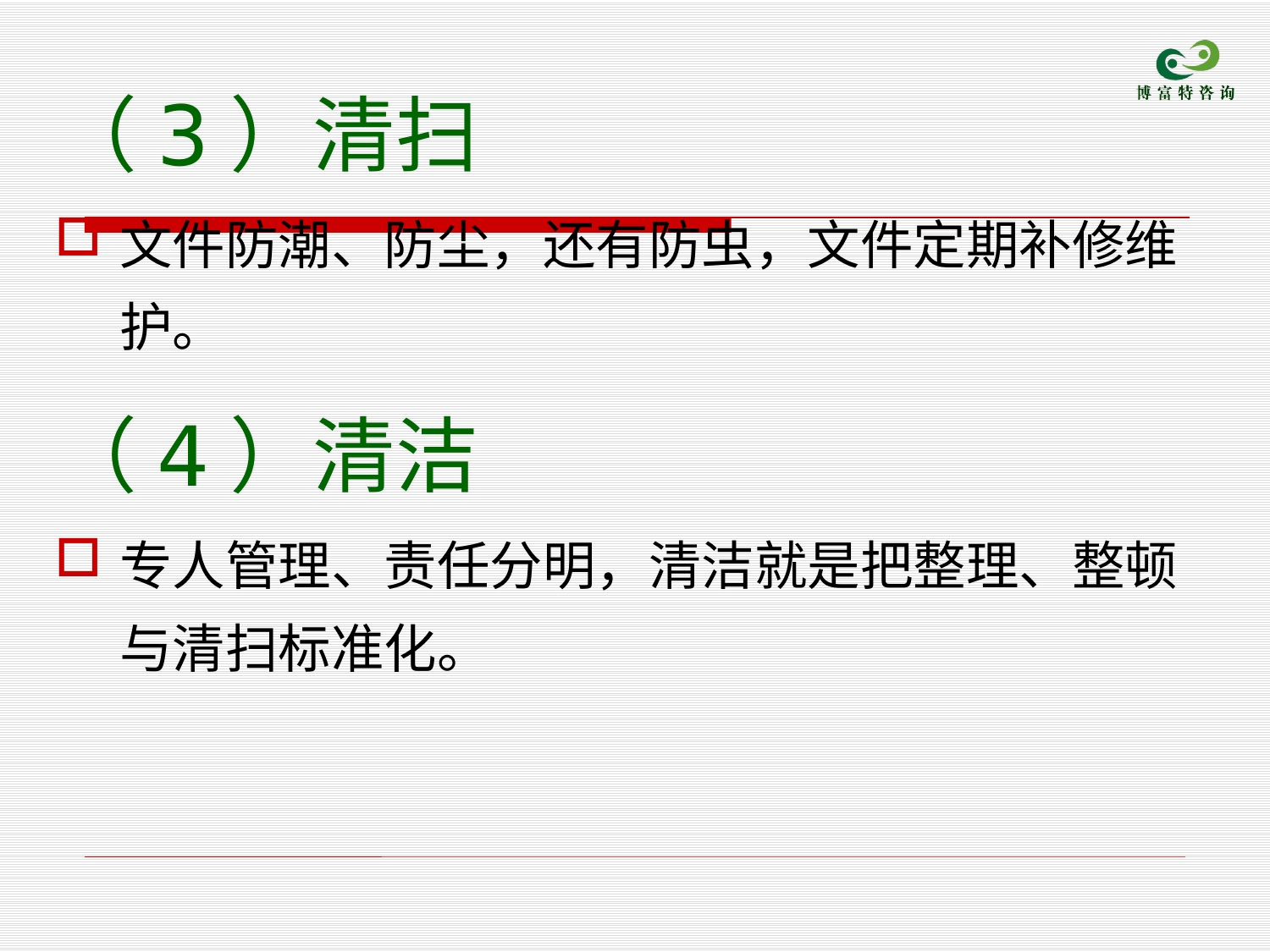

（3）清扫
文件防潮、防尘，还有防虫，文件定期补修维护。
（4）清洁
专人管理、责任分明，清洁就是把整理、整顿与清扫标准化。
758